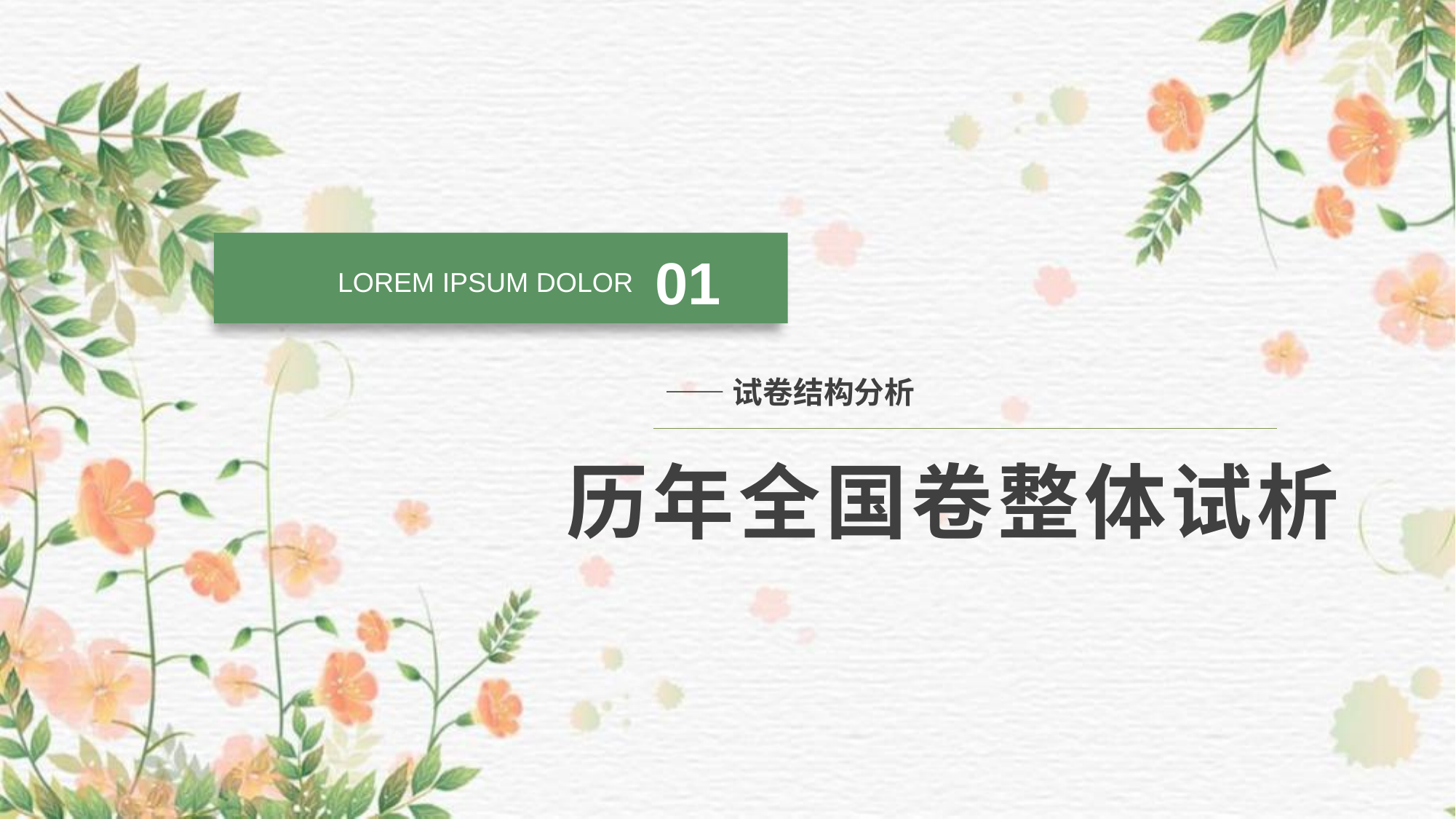

01
LOREM IPSUM DOLOR
——试卷结构分析
# 历年全国卷整体试析